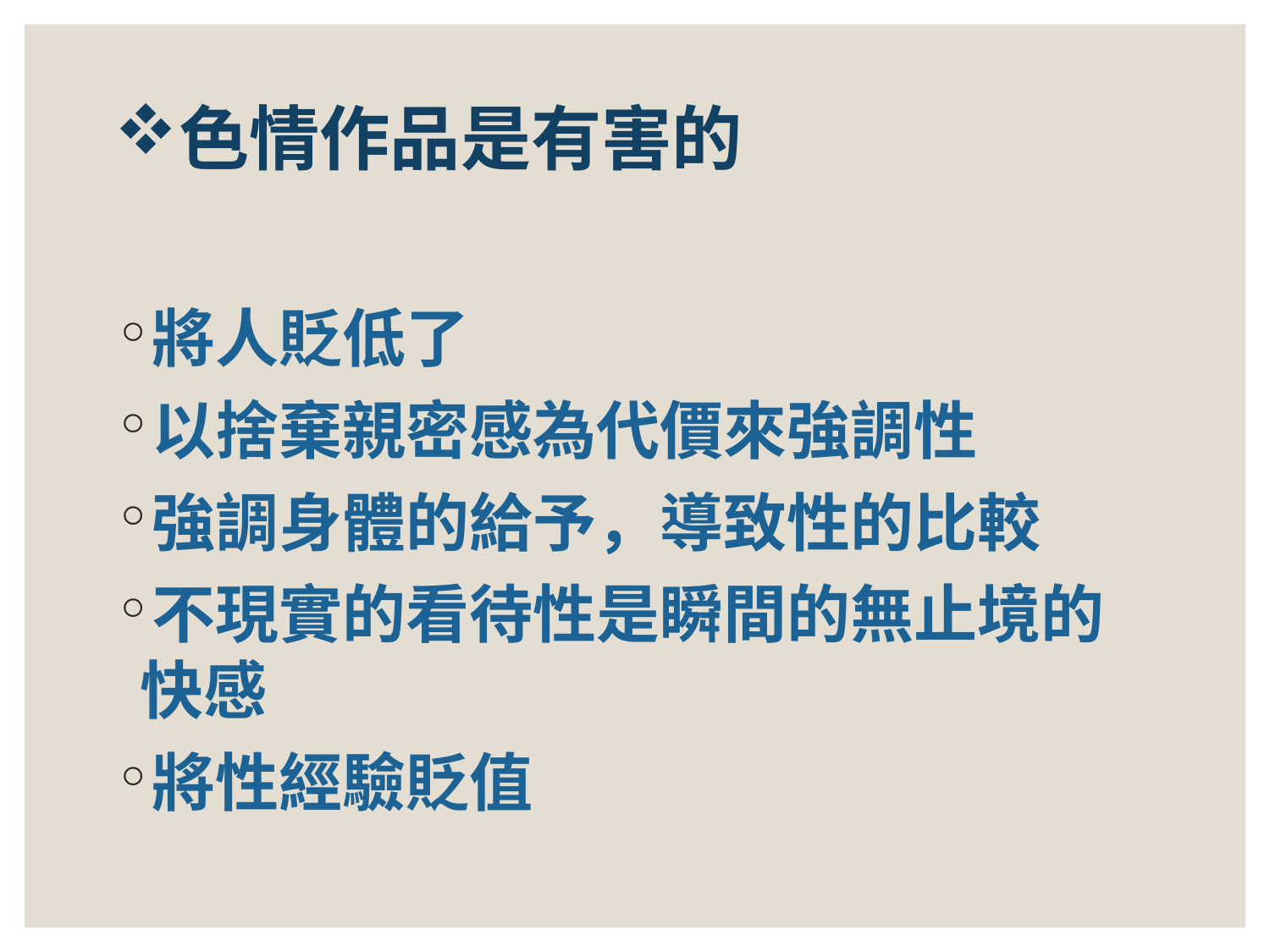

# 色情作品是有害的
將人貶低了
以捨棄親密感為代價來強調性
強調身體的給予，導致性的比較
不現實的看待性是瞬間的無止境的快感
將性經驗貶值